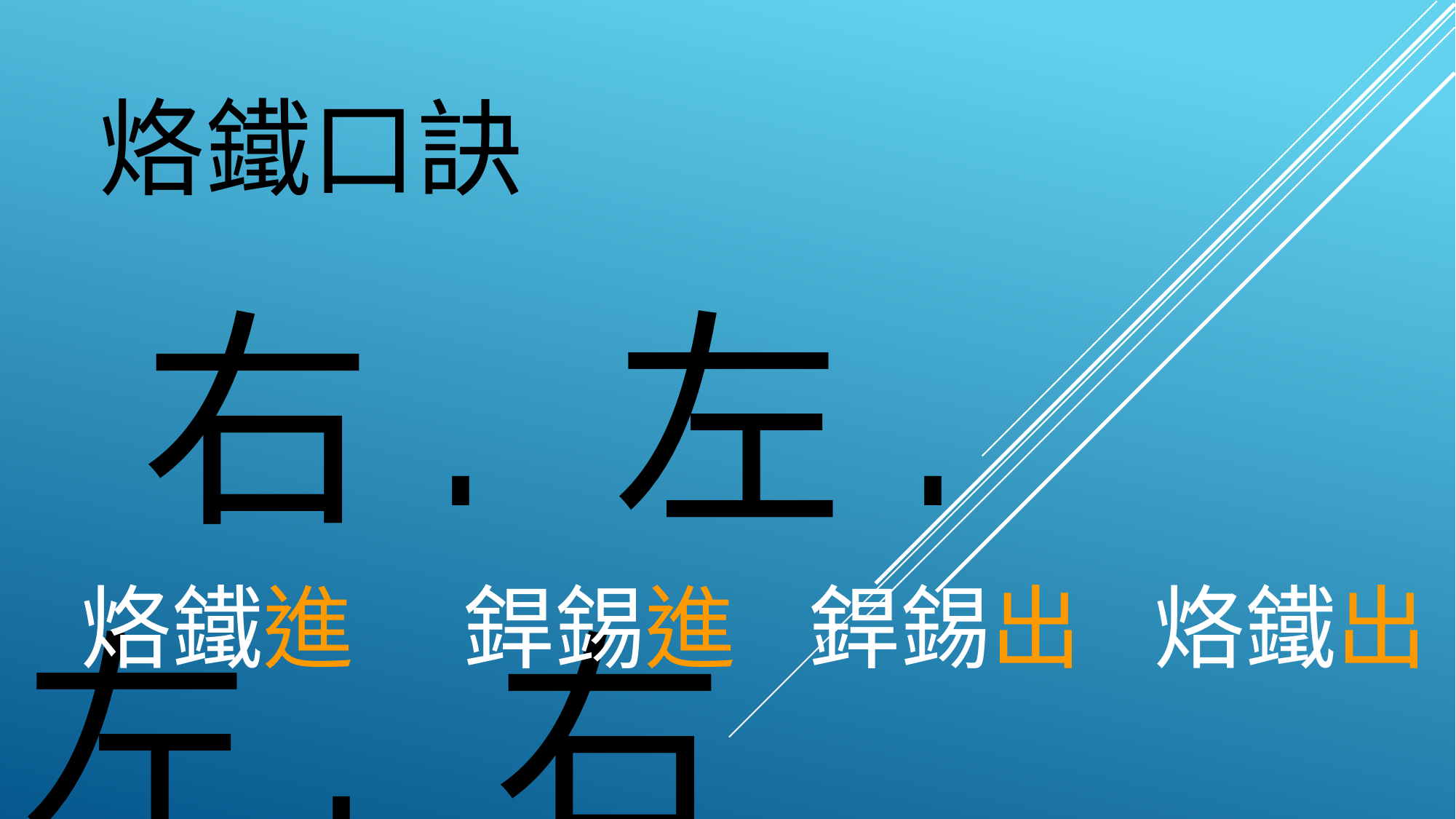

烙鐵口訣
 右. 左. 左. 右
烙鐵進
銲錫進
銲錫出
烙鐵出